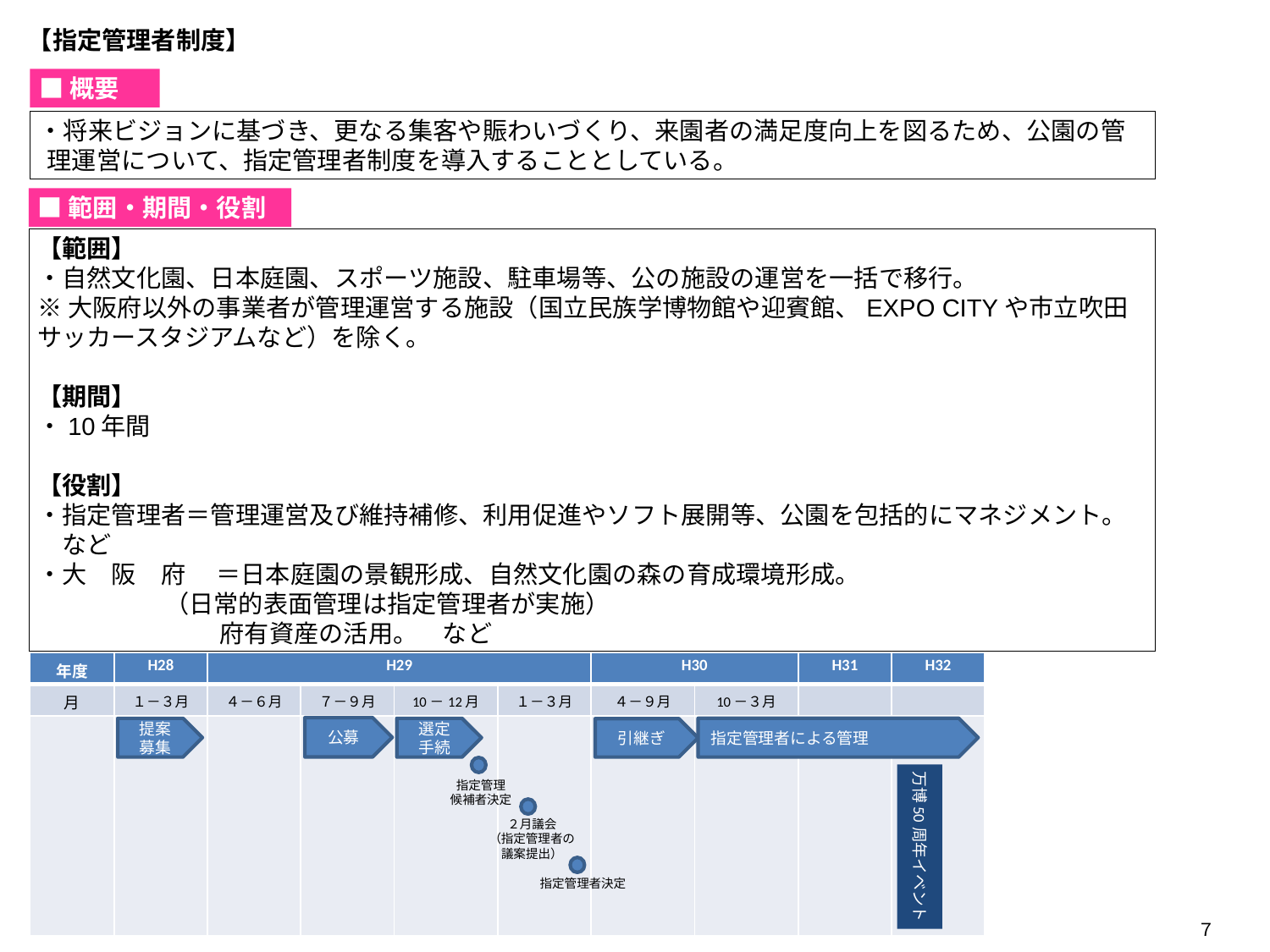

【指定管理者制度】
■概要
・将来ビジョンに基づき、更なる集客や賑わいづくり、来園者の満足度向上を図るため、公園の管理運営について、指定管理者制度を導入することとしている。
■範囲・期間・役割
【範囲】
・自然文化園、日本庭園、スポーツ施設、駐車場等、公の施設の運営を一括で移行。
※大阪府以外の事業者が管理運営する施設（国立民族学博物館や迎賓館、EXPO CITYや市立吹田サッカースタジアムなど）を除く。

【期間】
・10年間

【役割】
・指定管理者＝管理運営及び維持補修、利用促進やソフト展開等、公園を包括的にマネジメント。　など
・大　阪　府　 ＝日本庭園の景観形成、自然文化園の森の育成環境形成。
                      （日常的表面管理は指定管理者が実施）
　　　     府有資産の活用。　など
| 年度 | H28 | H29 |  |  |  | H30 |  | H31 | H32 |
| --- | --- | --- | --- | --- | --- | --- | --- | --- | --- |
| 月 | １－３月 | ４－６月 | ７－９月 | 10－12月 | １－３月 | ４－９月 | 10－３月 |  |  |
|  |  |  |  |  |  |  |  |  |  |
公募
指定管理者による管理
選定
手続
引継ぎ

万博50周年イベント
指定管理
候補者決定

２月議会
（指定管理者の
議案提出）

指定管理者決定
提案
募集
７